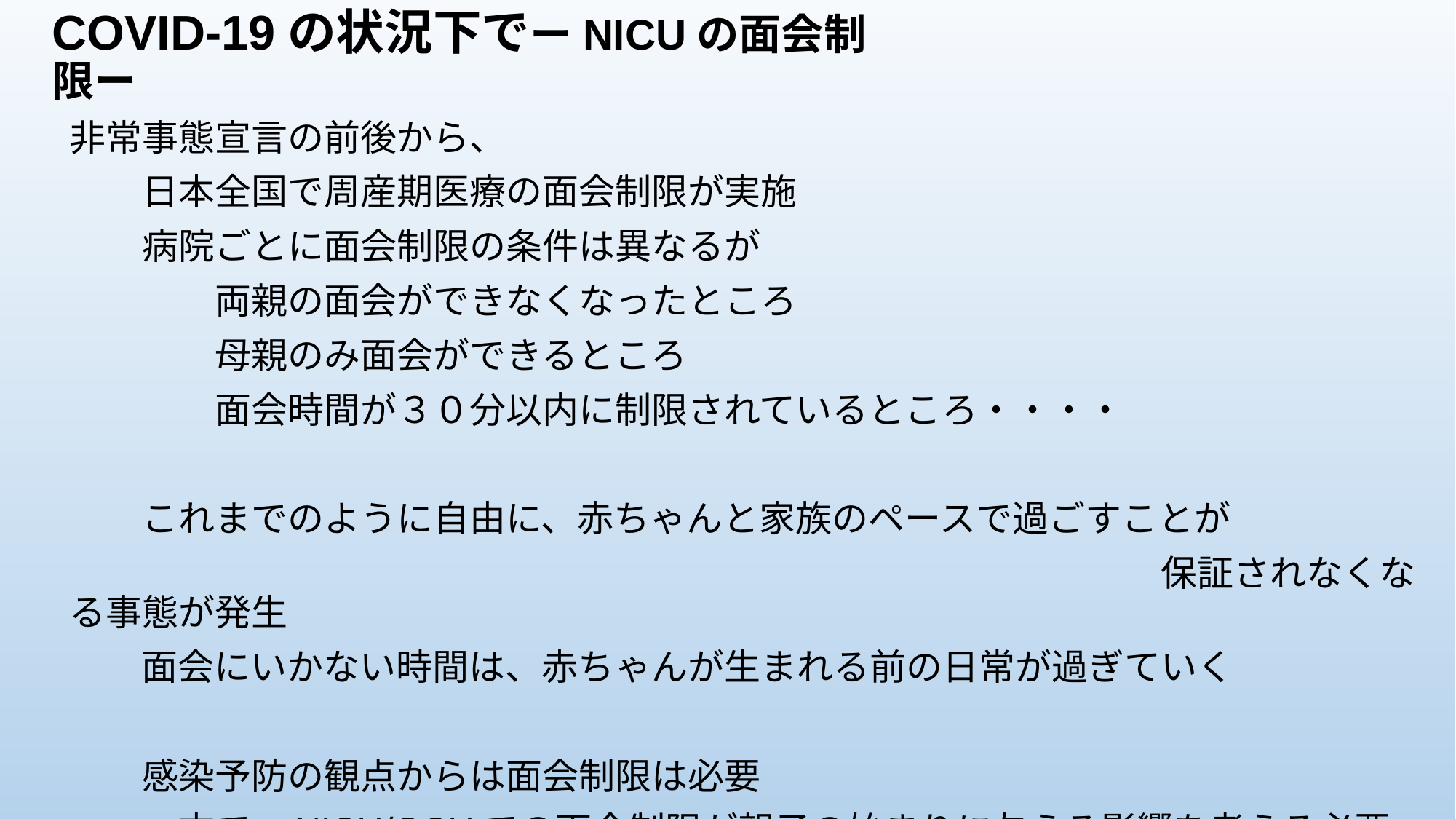

# COVID-19の状況下でーNICUの面会制限ー
非常事態宣言の前後から、
　　日本全国で周産期医療の面会制限が実施
　　病院ごとに面会制限の条件は異なるが
　　　　両親の面会ができなくなったところ
　　　　母親のみ面会ができるところ
　　　　面会時間が３０分以内に制限されているところ・・・・

　　これまでのように自由に、赤ちゃんと家族のペースで過ごすことが
　　　　　　　　　　　　　　　　　　　　　　　　　　　　　　保証されなくなる事態が発生
　　面会にいかない時間は、赤ちゃんが生まれる前の日常が過ぎていく

　　感染予防の観点からは面会制限は必要
　　一方で、NICU/GCUでの面会制限が親子の始まりに与える影響を考える必要性